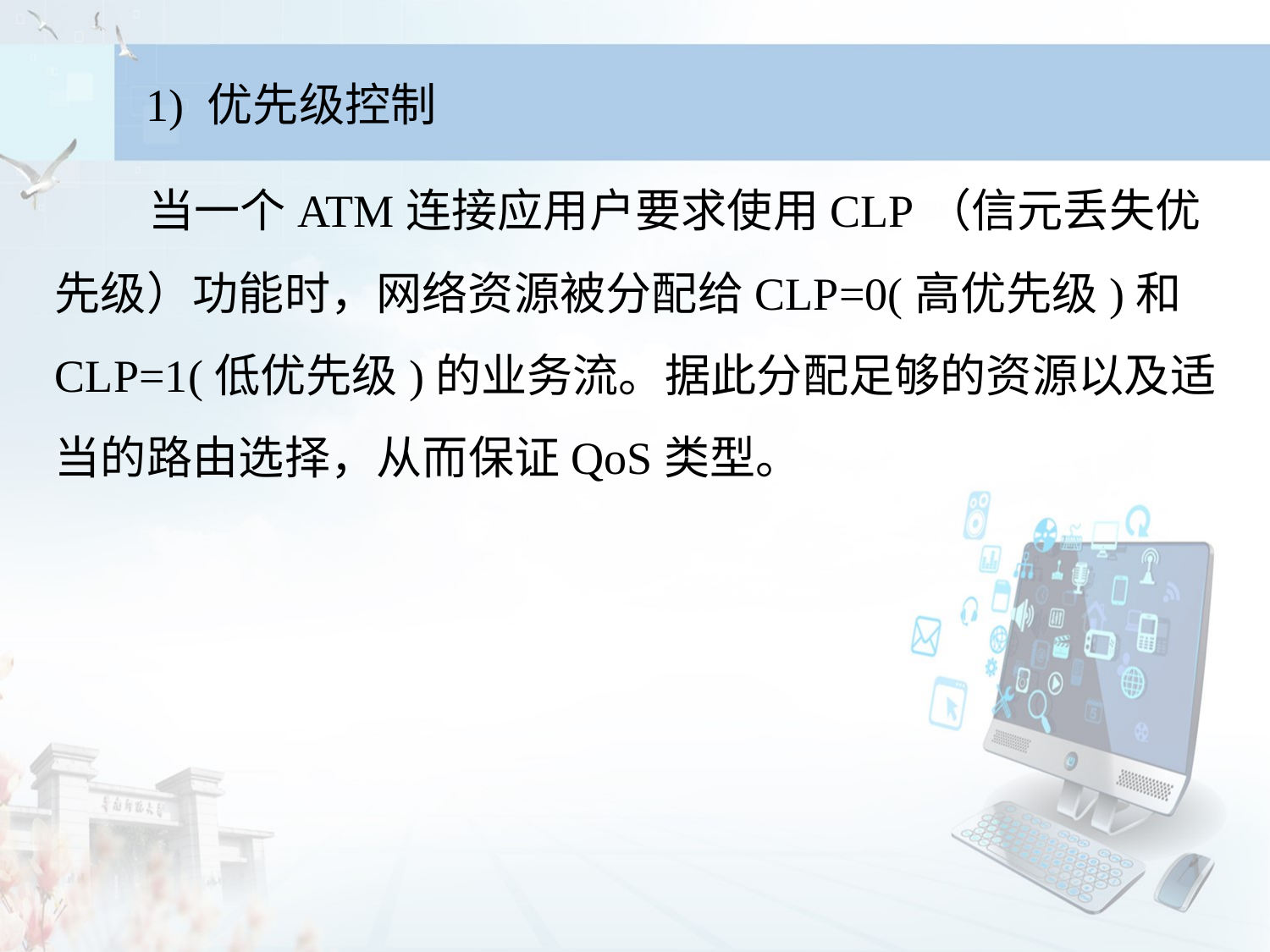

1) 优先级控制
        当一个ATM连接应用户要求使用CLP（信元丢失优先级）功能时，网络资源被分配给CLP=0(高优先级)和CLP=1(低优先级)的业务流。据此分配足够的资源以及适当的路由选择，从而保证QoS类型。